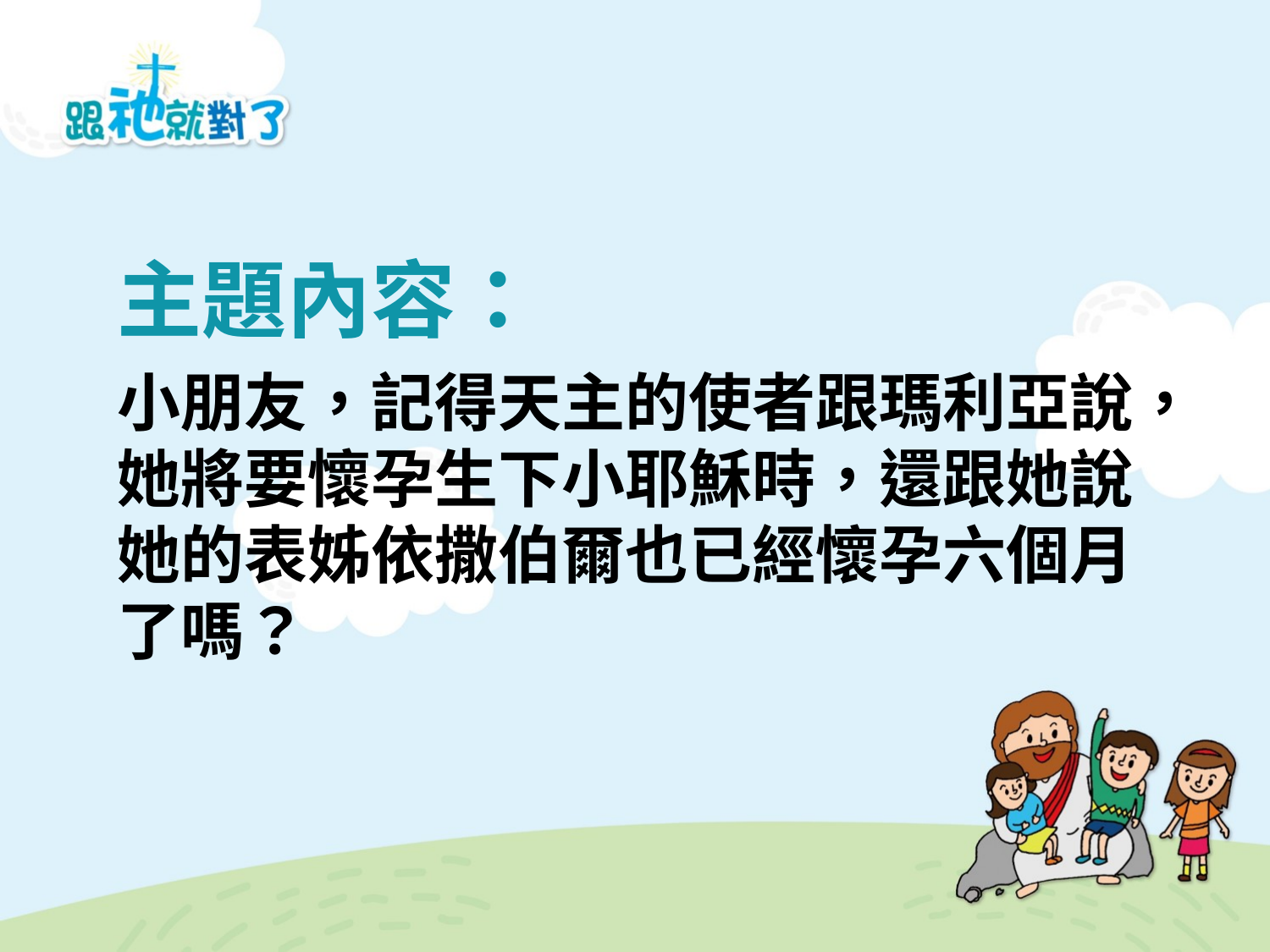

主題內容：
小朋友，記得天主的使者跟瑪利亞說，她將要懷孕生下小耶穌時，還跟她說她的表姊依撒伯爾也已經懷孕六個月了嗎？